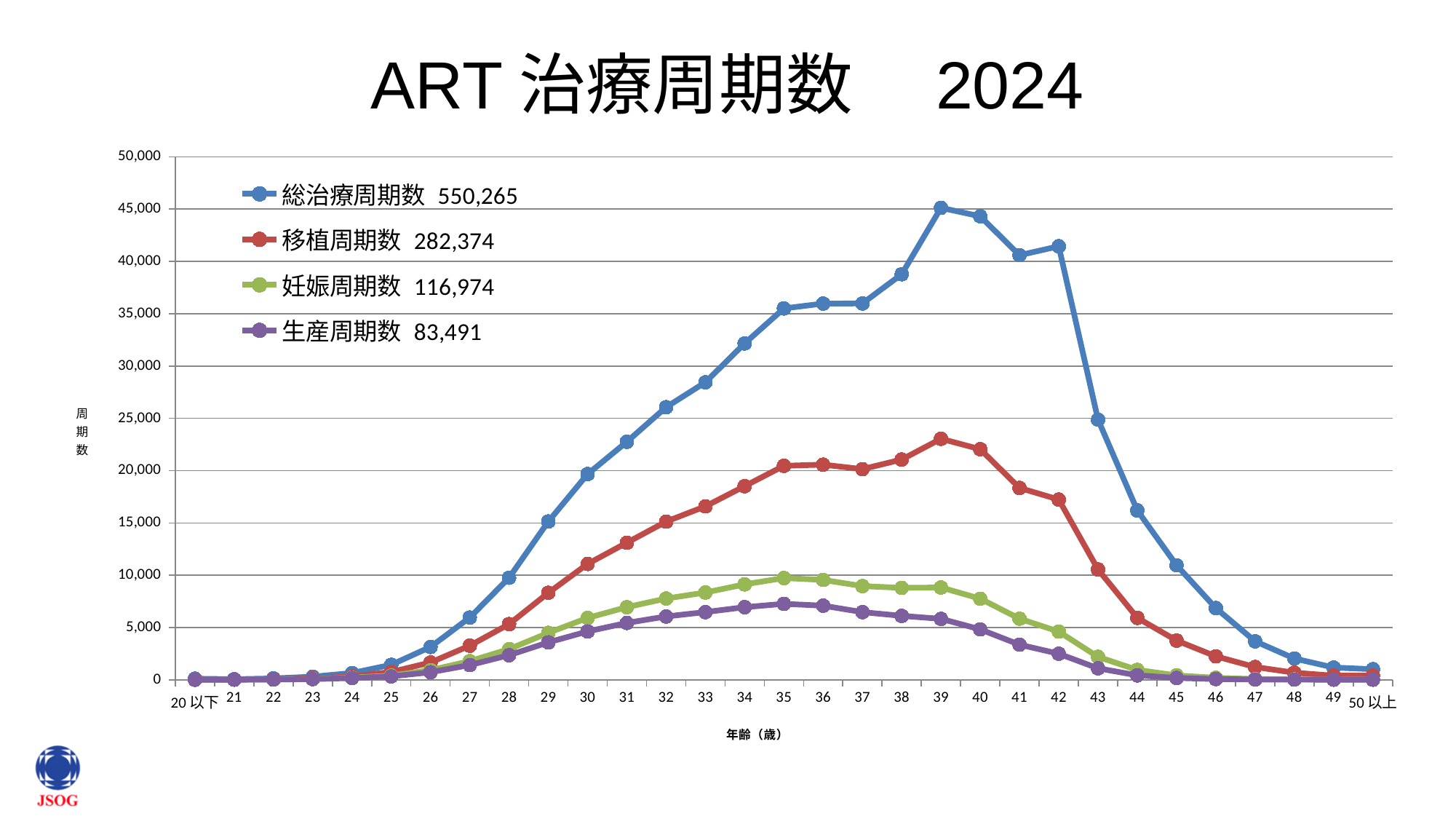

# ART治療周期数　2024

### Chart

| Category | 総治療周期数 550,265 | 移植周期数 282,374 | 妊娠周期数 116,974 | 生産周期数 83,491 |
|---|---|---|---|---|
| 20以下 | 107.0 | 13.0 | 6.0 | 6.0 |
| 21 | 60.0 | 26.0 | 14.0 | 12.0 |
| 22 | 133.0 | 53.0 | 28.0 | 23.0 |
| 23 | 300.0 | 135.0 | 81.0 | 66.0 |
| 24 | 647.0 | 326.0 | 211.0 | 171.0 |
| 25 | 1437.0 | 750.0 | 405.0 | 330.0 |
| 26 | 3141.0 | 1658.0 | 922.0 | 725.0 |
| 27 | 5952.0 | 3263.0 | 1786.0 | 1412.0 |
| 28 | 9760.0 | 5322.0 | 2932.0 | 2351.0 |
| 29 | 15139.0 | 8321.0 | 4488.0 | 3580.0 |
| 30 | 19667.0 | 11081.0 | 5917.0 | 4625.0 |
| 31 | 22756.0 | 13110.0 | 6947.0 | 5438.0 |
| 32 | 26064.0 | 15127.0 | 7771.0 | 6055.0 |
| 33 | 28442.0 | 16585.0 | 8348.0 | 6474.0 |
| 34 | 32158.0 | 18516.0 | 9130.0 | 6943.0 |
| 35 | 35504.0 | 20465.0 | 9733.0 | 7265.0 |
| 36 | 35970.0 | 20569.0 | 9551.0 | 7087.0 |
| 37 | 35979.0 | 20142.0 | 8960.0 | 6472.0 |
| 38 | 38777.0 | 21058.0 | 8798.0 | 6111.0 |
| 39 | 45124.0 | 23042.0 | 8829.0 | 5828.0 |
| 40 | 44315.0 | 22046.0 | 7758.0 | 4821.0 |
| 41 | 40597.0 | 18348.0 | 5845.0 | 3361.0 |
| 42 | 41447.0 | 17235.0 | 4610.0 | 2493.0 |
| 43 | 24872.0 | 10556.0 | 2193.0 | 1099.0 |
| 44 | 16197.0 | 5924.0 | 947.0 | 429.0 |
| 45 | 10955.0 | 3756.0 | 420.0 | 177.0 |
| 46 | 6857.0 | 2244.0 | 191.0 | 71.0 |
| 47 | 3686.0 | 1224.0 | 76.0 | 27.0 |
| 48 | 2035.0 | 682.0 | 39.0 | 17.0 |
| 49 | 1173.0 | 396.0 | 18.0 | 12.0 |
| 50以上 | 1014.0 | 401.0 | 20.0 | 10.0 |